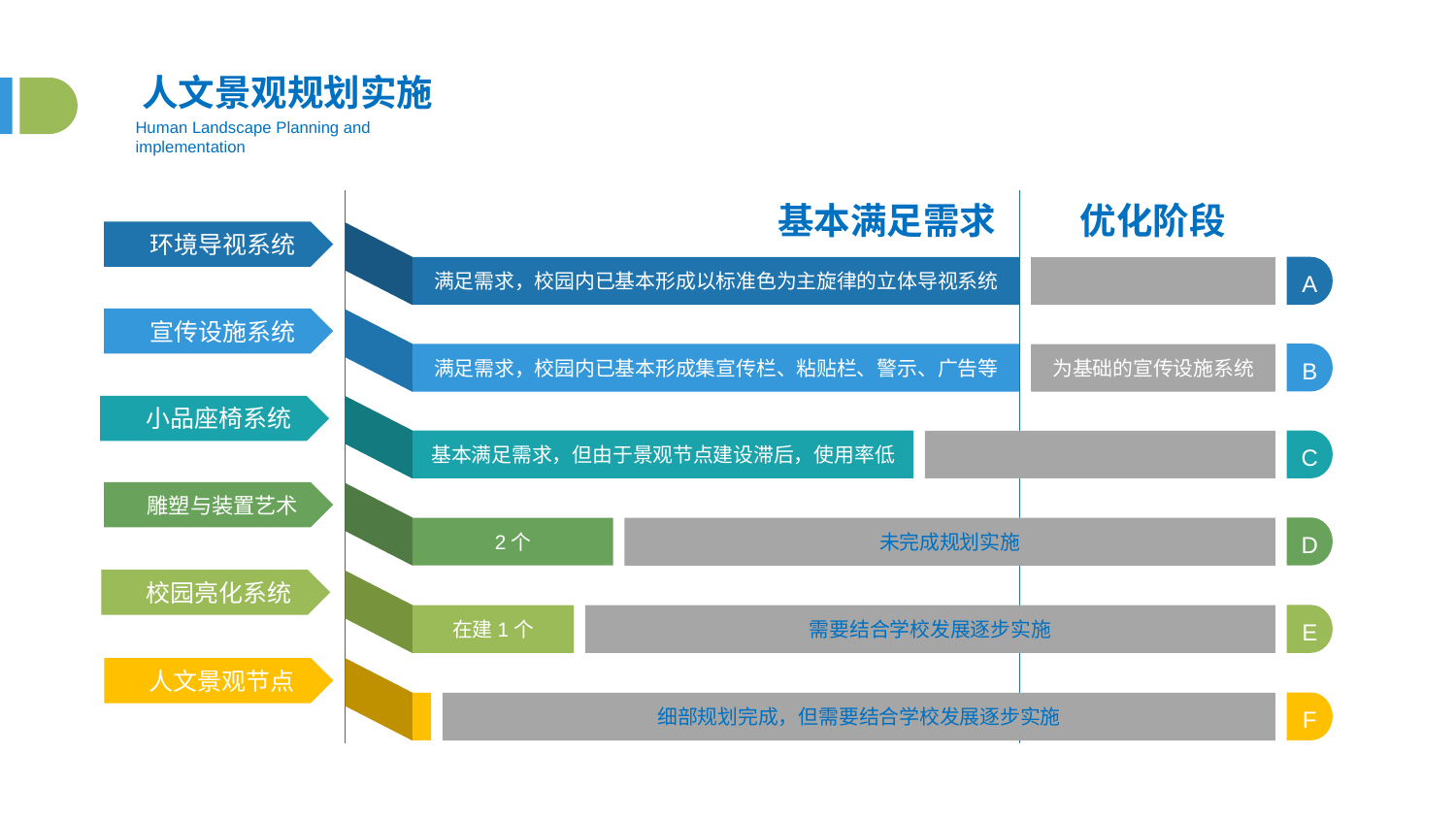

人文景观规划实施
Human Landscape Planning and implementation

基本满足需求
优化阶段

环境导视系统

A
满足需求，校园内已基本形成以标准色为主旋律的立体导视系统

宣传设施系统

B
满足需求，校园内已基本形成集宣传栏、粘贴栏、警示、广告等
为基础的宣传设施系统

小品座椅系统

C
基本满足需求，但由于景观节点建设滞后，使用率低

雕塑与装置艺术

D
2个
未完成规划实施

校园亮化系统

E
在建1个
需要结合学校发展逐步实施

人文景观节点
F

细部规划完成，但需要结合学校发展逐步实施